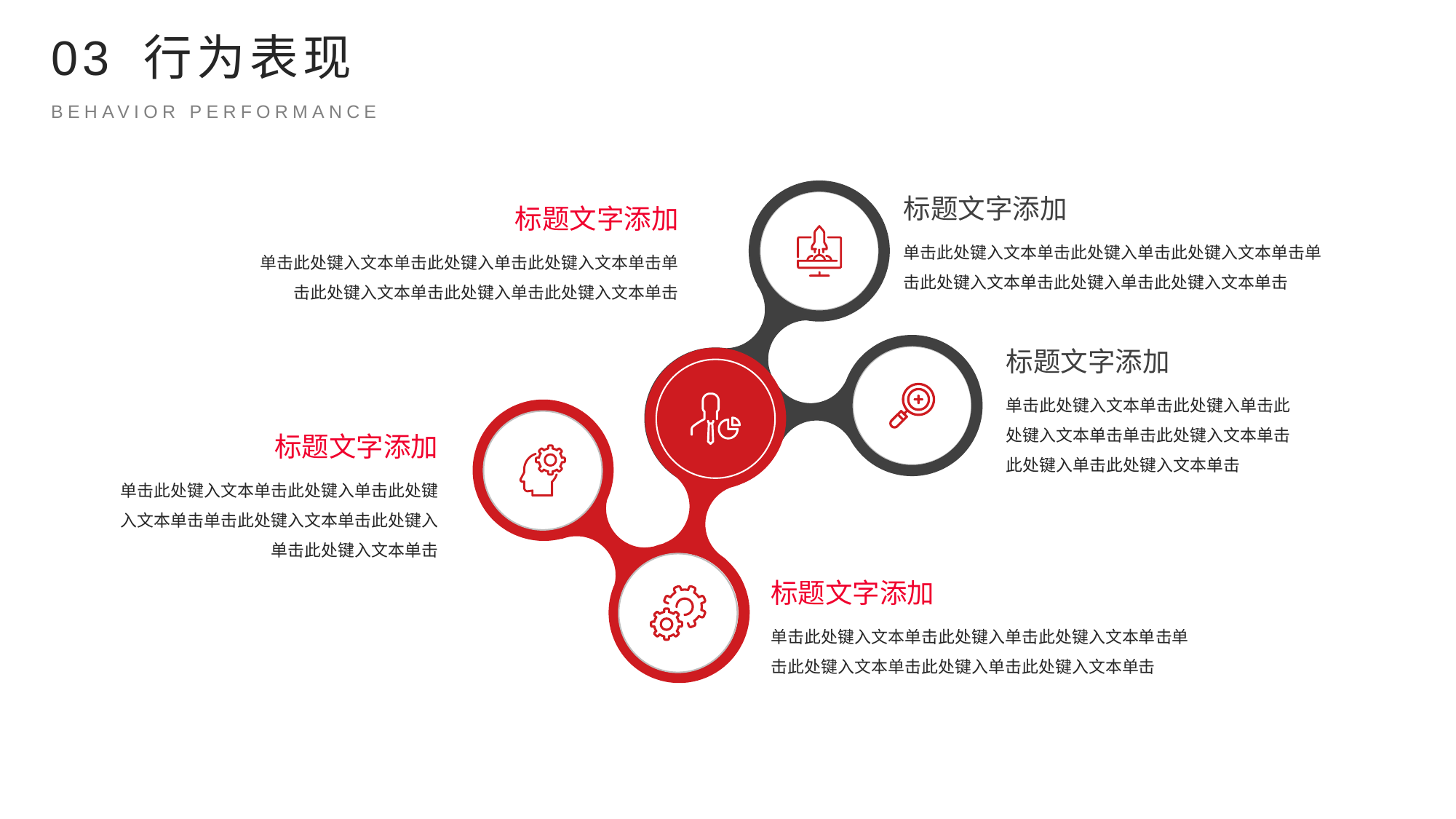

BY YUSHEN
03 行为表现
BEHAVIOR PERFORMANCE

标题文字添加
单击此处键入文本单击此处键入单击此处键入文本单击单击此处键入文本单击此处键入单击此处键入文本单击
标题文字添加
单击此处键入文本单击此处键入单击此处键入文本单击单击此处键入文本单击此处键入单击此处键入文本单击
标题文字添加
单击此处键入文本单击此处键入单击此处键入文本单击单击此处键入文本单击此处键入单击此处键入文本单击
标题文字添加
单击此处键入文本单击此处键入单击此处键入文本单击单击此处键入文本单击此处键入单击此处键入文本单击
标题文字添加
单击此处键入文本单击此处键入单击此处键入文本单击单击此处键入文本单击此处键入单击此处键入文本单击